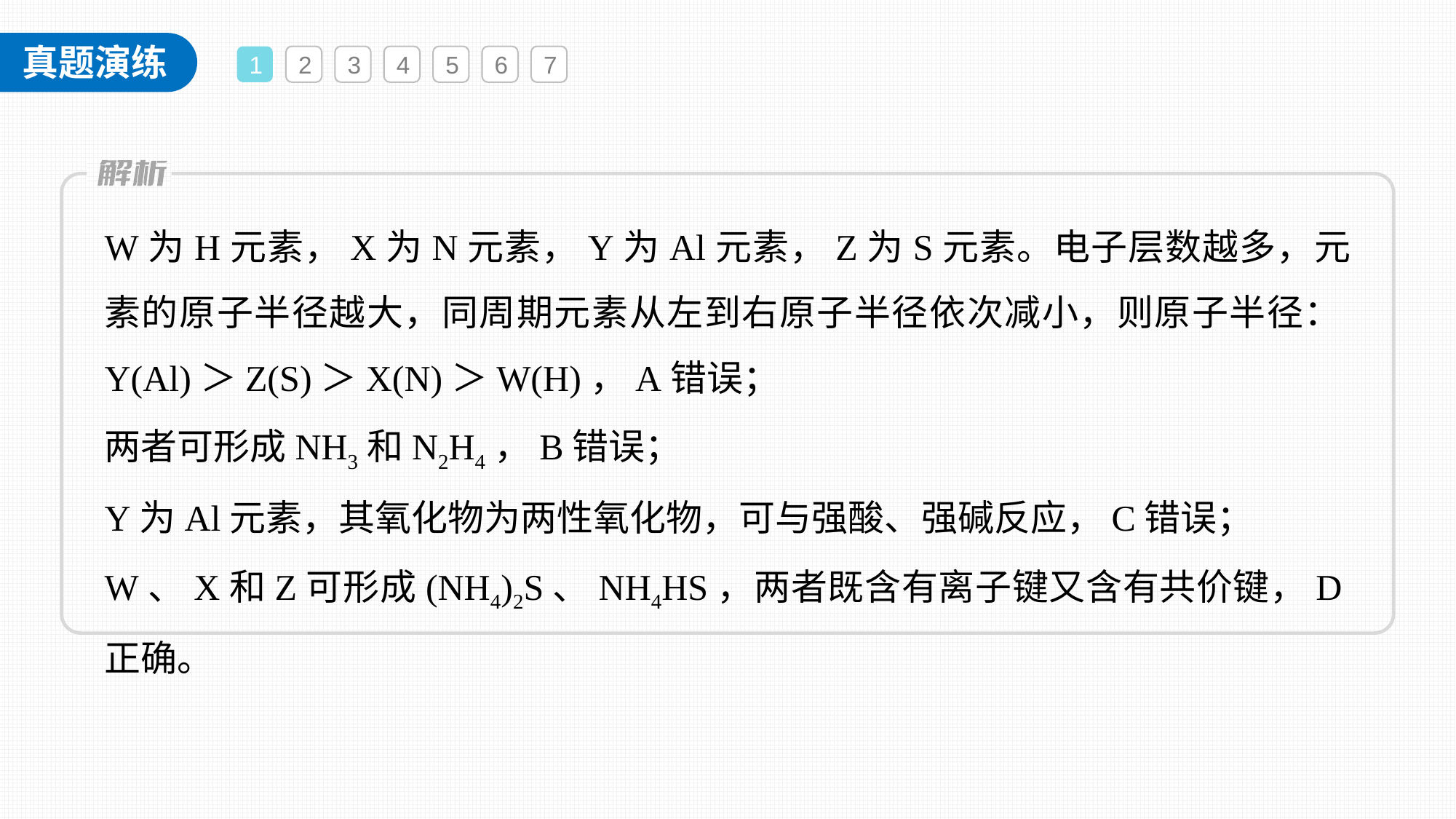

1
2
3
4
5
6
7

W为H元素，X为N元素，Y为Al元素，Z为S元素。电子层数越多，元素的原子半径越大，同周期元素从左到右原子半径依次减小，则原子半径：Y(Al)＞Z(S)＞X(N)＞W(H)，A错误；
两者可形成NH3和N2H4，B错误；
Y为Al元素，其氧化物为两性氧化物，可与强酸、强碱反应，C错误；
W、X和Z可形成(NH4)2S、NH4HS，两者既含有离子键又含有共价键，D正确。